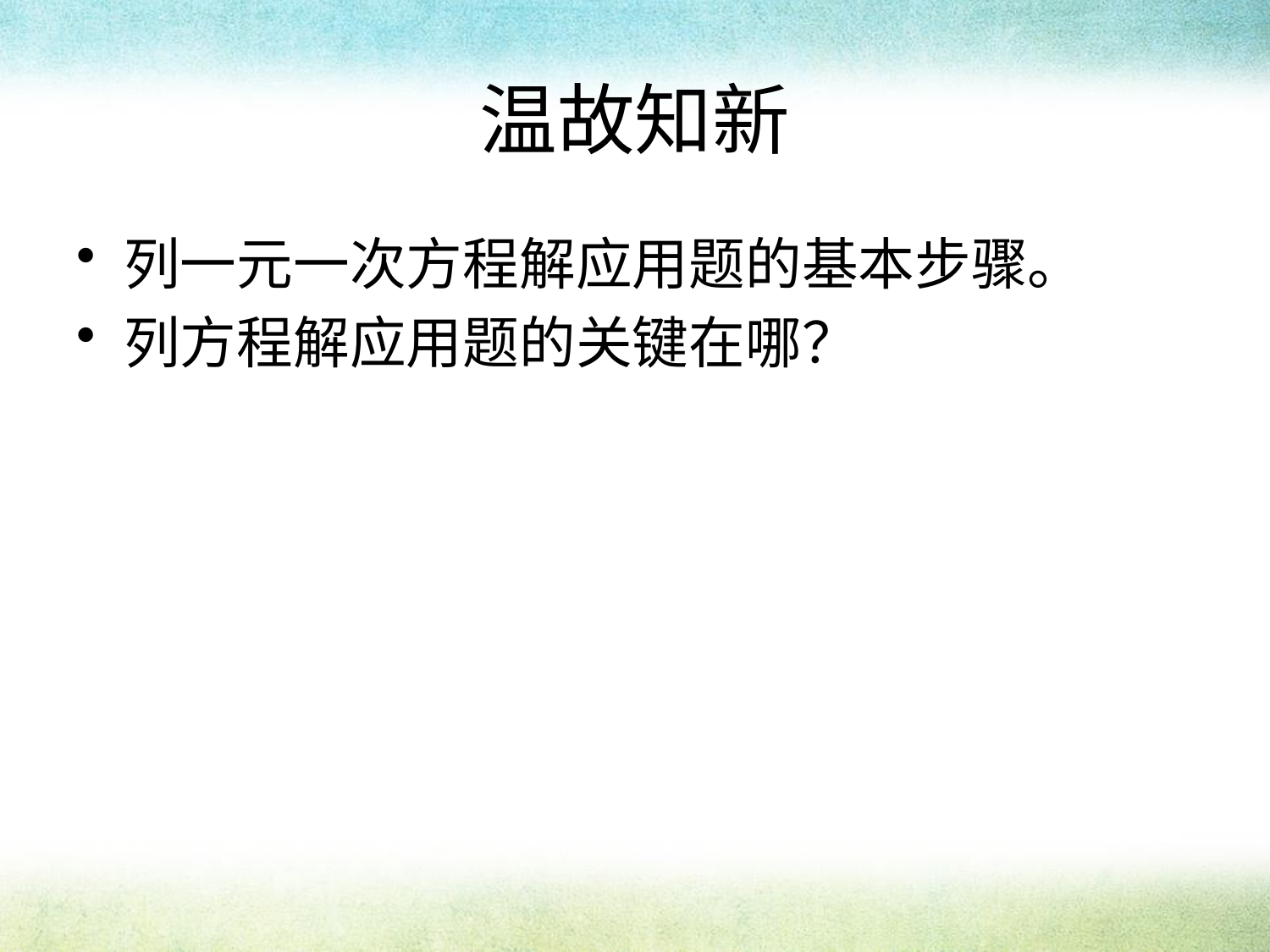

# 温故知新
列一元一次方程解应用题的基本步骤。
列方程解应用题的关键在哪？